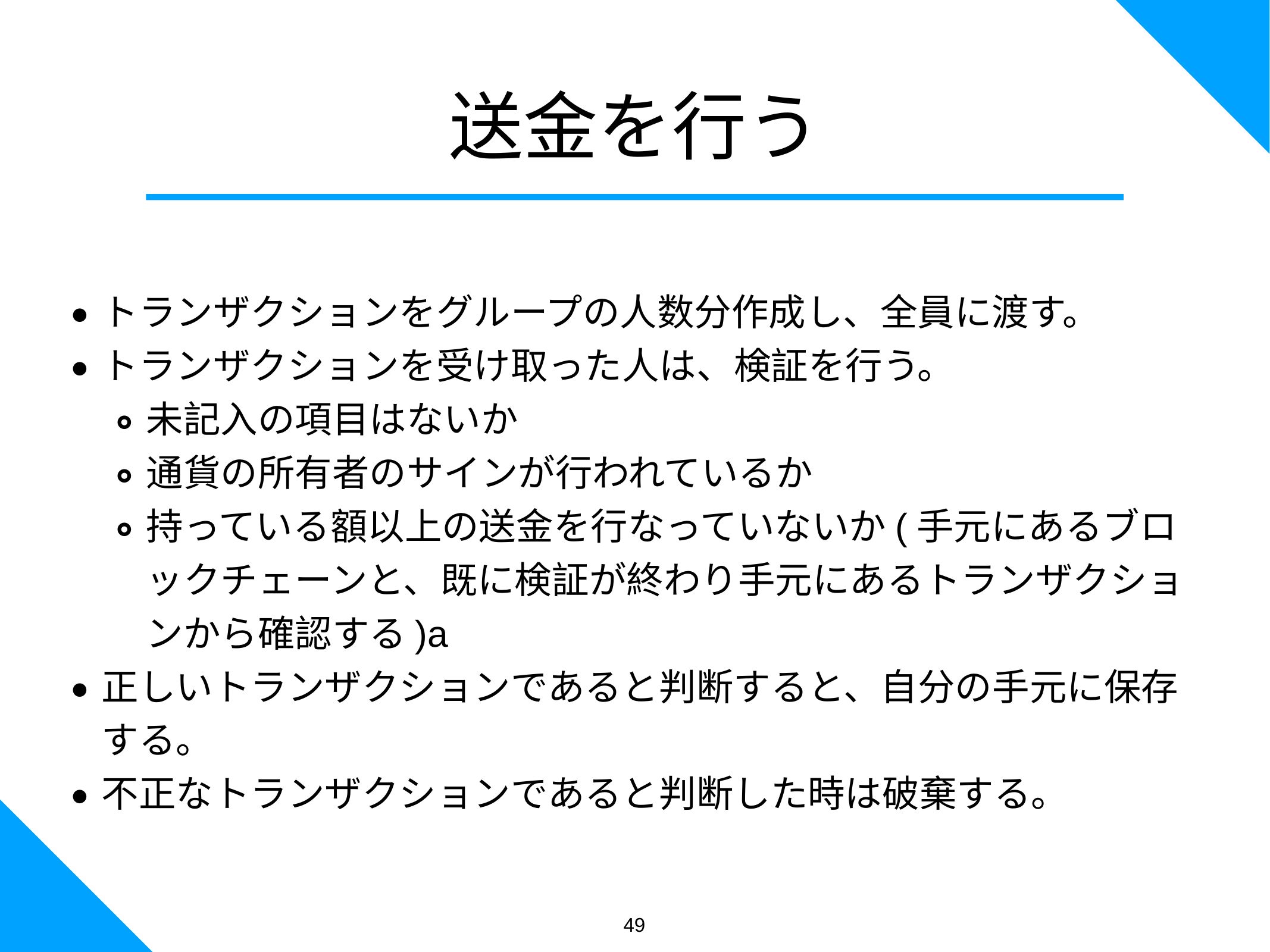

送金を行う
トランザクションをグループの人数分作成し、全員に渡す。
トランザクションを受け取った人は、検証を行う。
未記入の項目はないか
通貨の所有者のサインが行われているか
持っている額以上の送金を行なっていないか(手元にあるブロックチェーンと、既に検証が終わり手元にあるトランザクションから確認する)a
正しいトランザクションであると判断すると、自分の手元に保存する。
不正なトランザクションであると判断した時は破棄する。
49